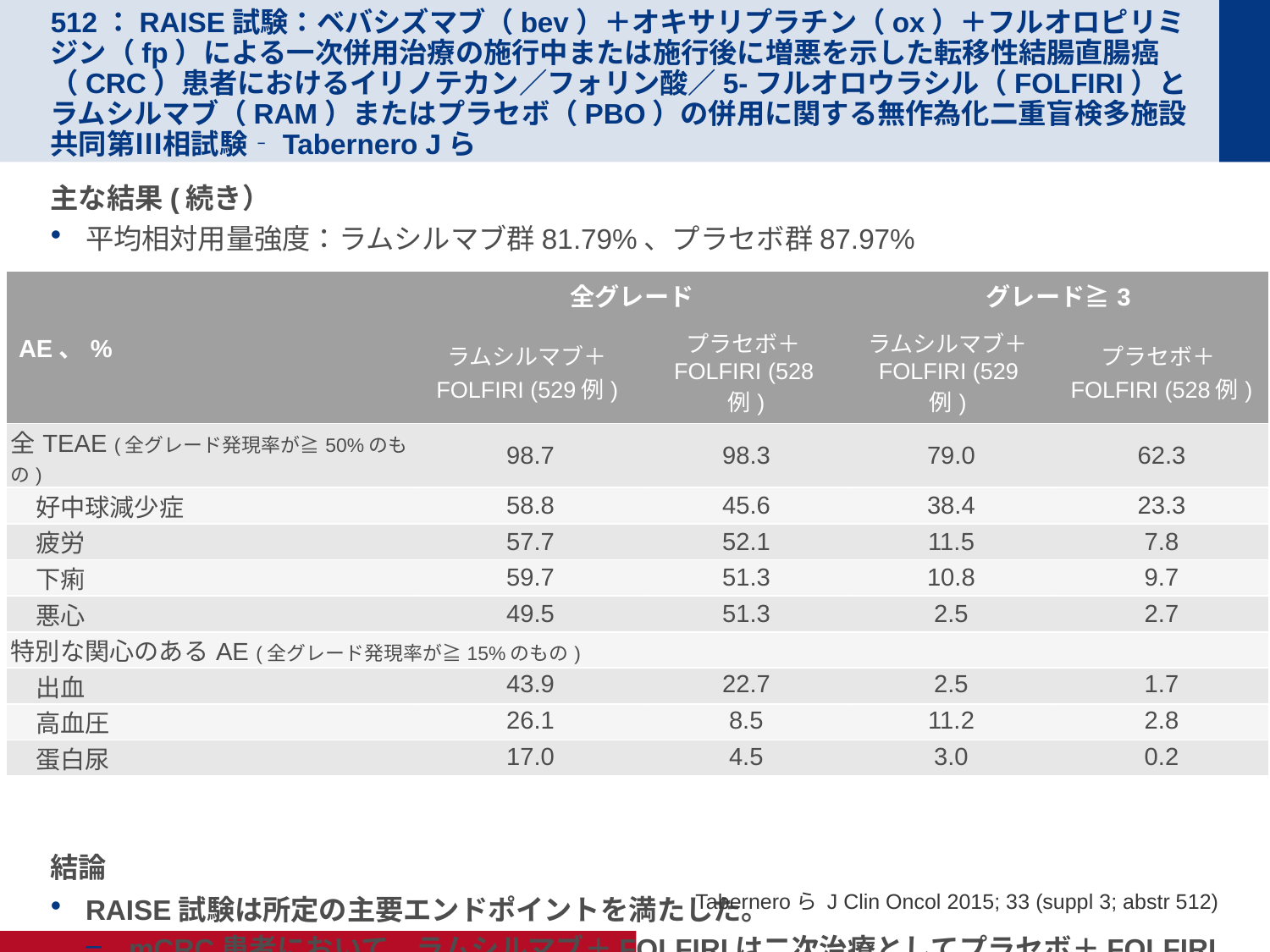

# 512：RAISE試験：ベバシズマブ（bev）＋オキサリプラチン（ox）＋フルオロピリミジン（fp）による一次併用治療の施行中または施行後に増悪を示した転移性結腸直腸癌（CRC）患者におけるイリノテカン／フォリン酸／5-フルオロウラシル（FOLFIRI）と ラムシルマブ（RAM）またはプラセボ（PBO）の併用に関する無作為化二重盲検多施設 共同第Ⅲ相試験‐Tabernero Jら
主な結果(続き）
平均相対用量強度：ラムシルマブ群81.79%、プラセボ群87.97%

結論
RAISE試験は所定の主要エンドポイントを満たした。
mCRC患者において、ラムシルマブ＋FOLFIRIは二次治療としてプラセボ＋FOLFIRIに比べてOSを有意に改善させた。
ラムシルマブ＋FOLFIRIの忍容性は良好であり、AEは管理可能と判断された。
| AE、% | 全グレード |  | グレード≧3 |  |
| --- | --- | --- | --- | --- |
|  | ラムシルマブ＋FOLFIRI (529例) | プラセボ＋FOLFIRI (528例) | ラムシルマブ＋FOLFIRI (529例) | プラセボ＋FOLFIRI (528例) |
| 全TEAE (全グレード発現率が≧50%のもの) | 98.7 | 98.3 | 79.0 | 62.3 |
| 好中球減少症 | 58.8 | 45.6 | 38.4 | 23.3 |
| 疲労 | 57.7 | 52.1 | 11.5 | 7.8 |
| 下痢 | 59.7 | 51.3 | 10.8 | 9.7 |
| 悪心 | 49.5 | 51.3 | 2.5 | 2.7 |
| 特別な関心のあるAE (全グレード発現率が≧15%のもの) |  |  |  |  |
| 出血 | 43.9 | 22.7 | 2.5 | 1.7 |
| 高血圧 | 26.1 | 8.5 | 11.2 | 2.8 |
| 蛋白尿 | 17.0 | 4.5 | 3.0 | 0.2 |
Taberneroら J Clin Oncol 2015; 33 (suppl 3; abstr 512)